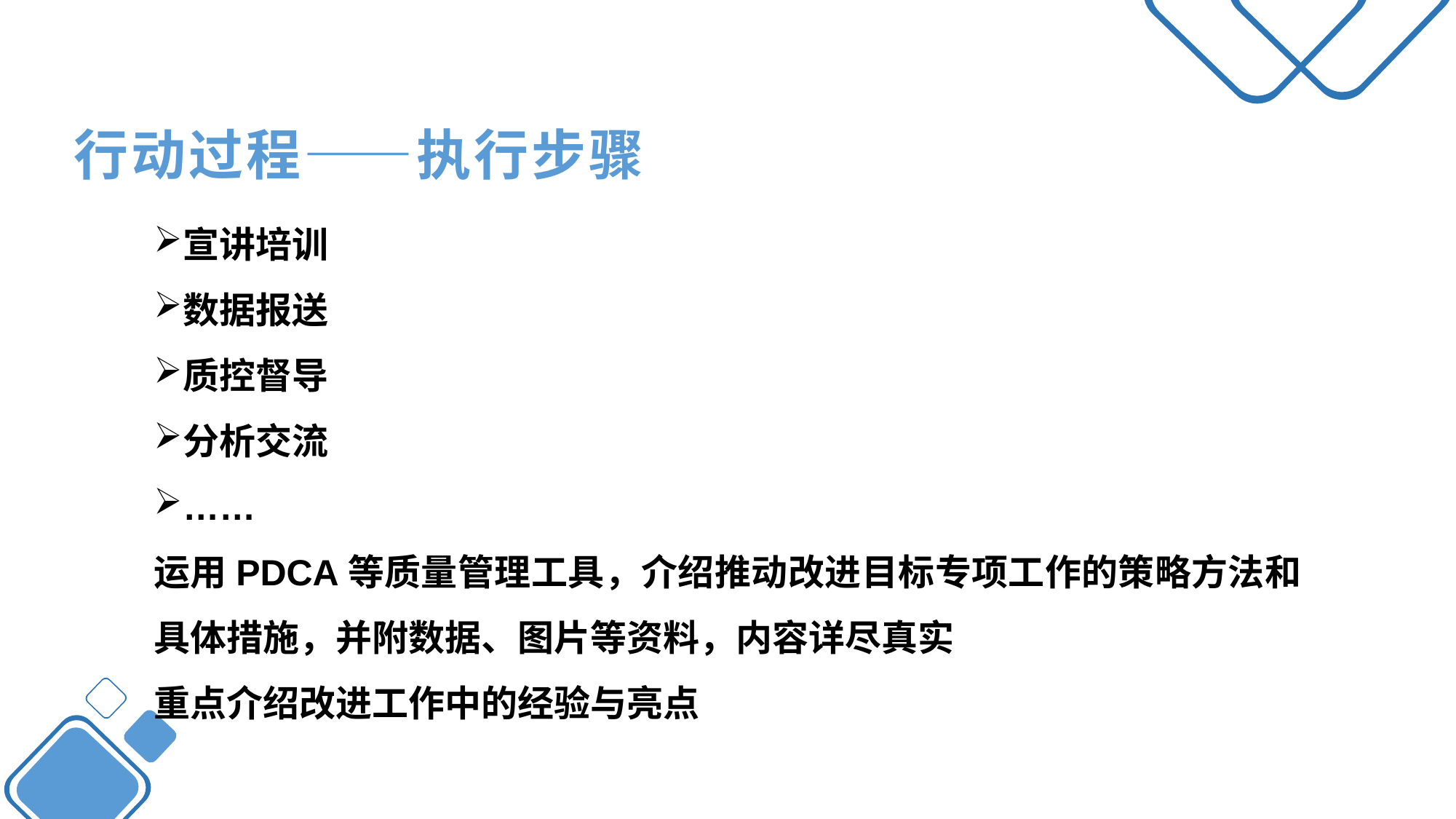

行动过程——执行步骤
宣讲培训
数据报送
质控督导
分析交流
……
运用PDCA等质量管理工具，介绍推动改进目标专项工作的策略方法和具体措施，并附数据、图片等资料，内容详尽真实
重点介绍改进工作中的经验与亮点